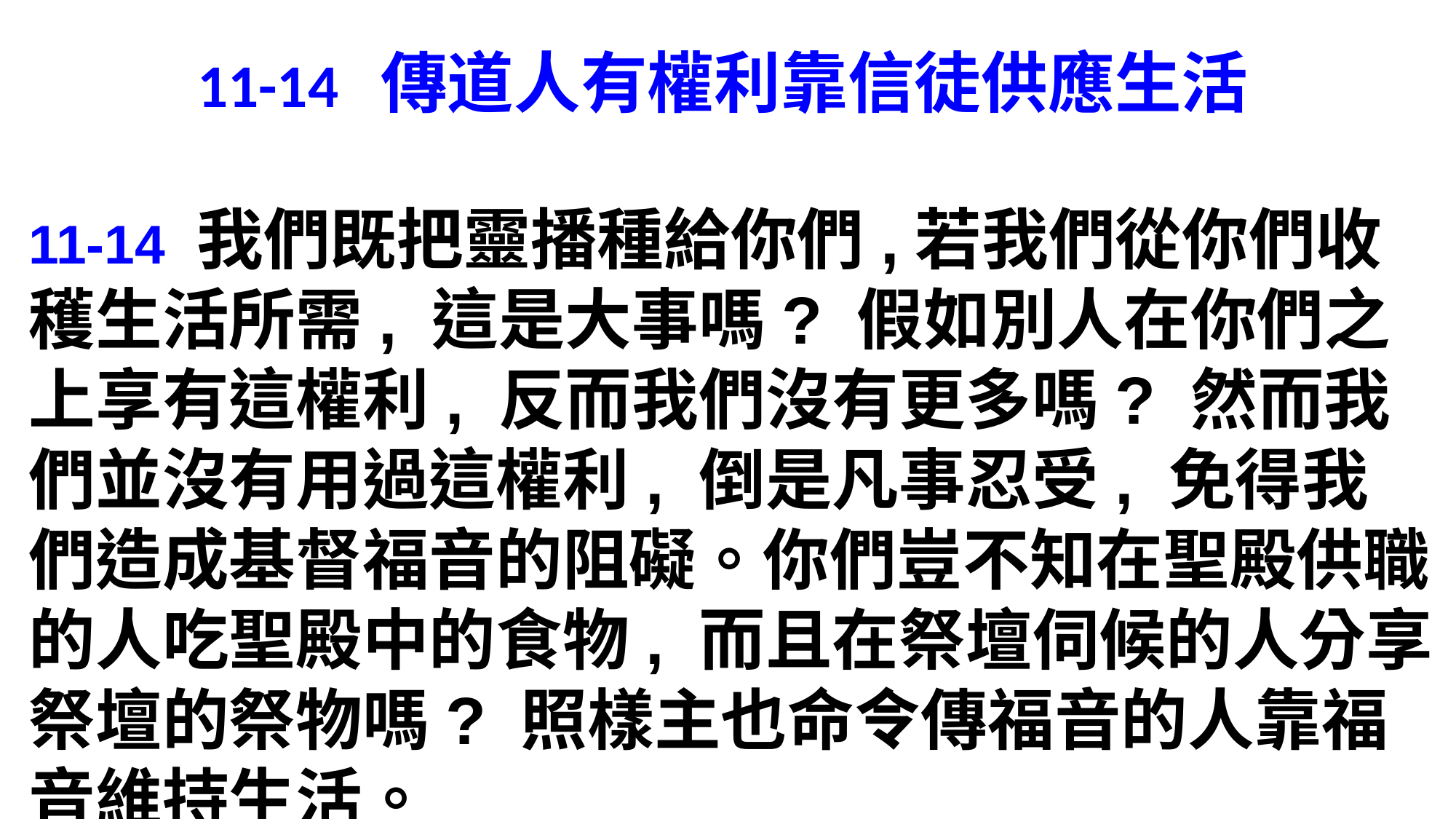

11-14  傳道人有權利靠信徒供應生活
11-14 我們既把靈播種給你們,若我們從你們收穫生活所需, 這是大事嗎? 假如別人在你們之上享有這權利, 反而我們沒有更多嗎? 然而我們並沒有用過這權利, 倒是凡事忍受, 免得我們造成基督福音的阻礙。你們豈不知在聖殿供職的人吃聖殿中的食物, 而且在祭壇伺候的人分享祭壇的祭物嗎? 照樣主也命令傳福音的人靠福音維持生活。